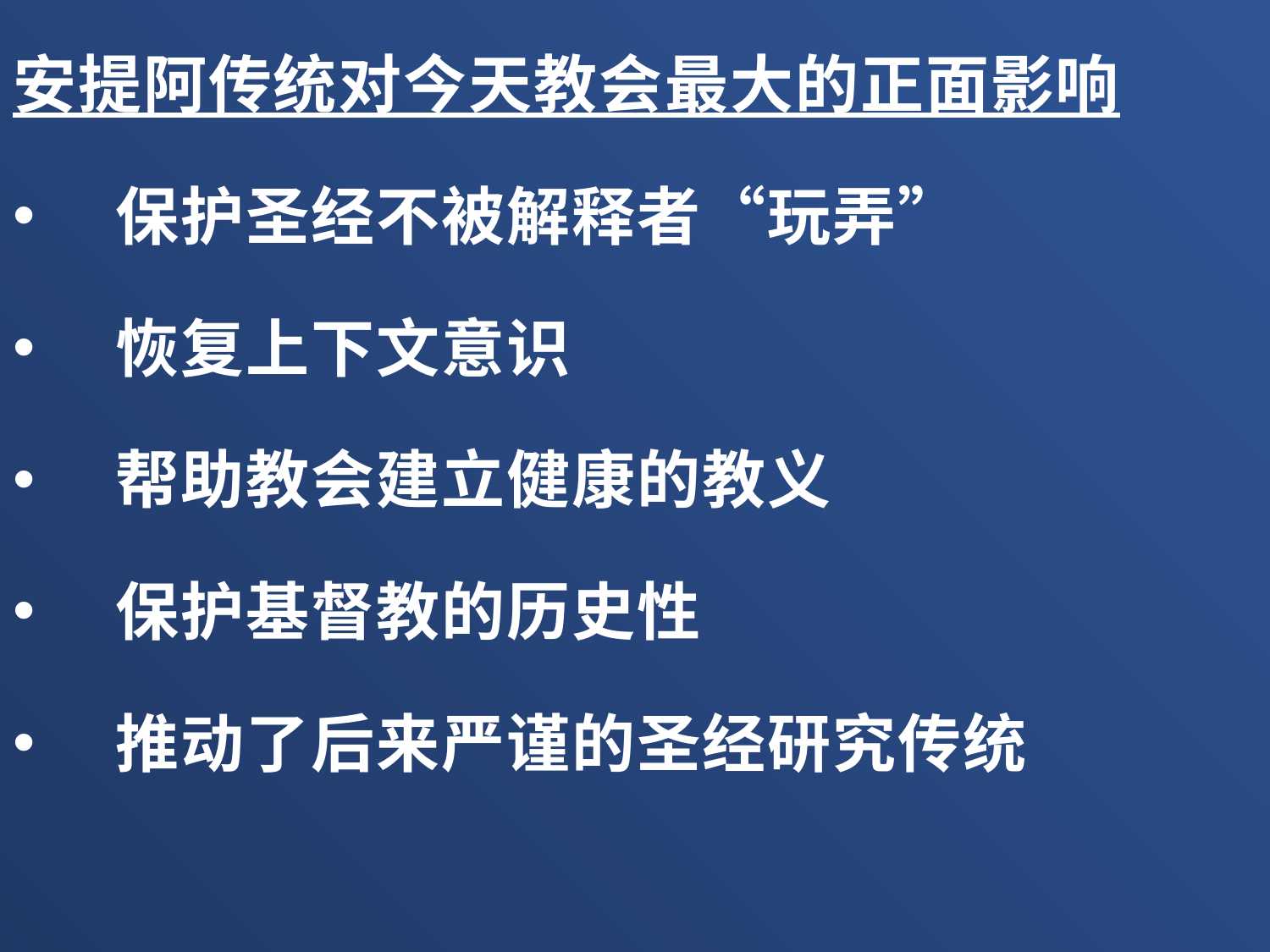

安提阿传统对今天教会最大的正面影响
保护圣经不被解释者“玩弄”
恢复上下文意识
帮助教会建立健康的教义
保护基督教的历史性
推动了后来严谨的圣经研究传统